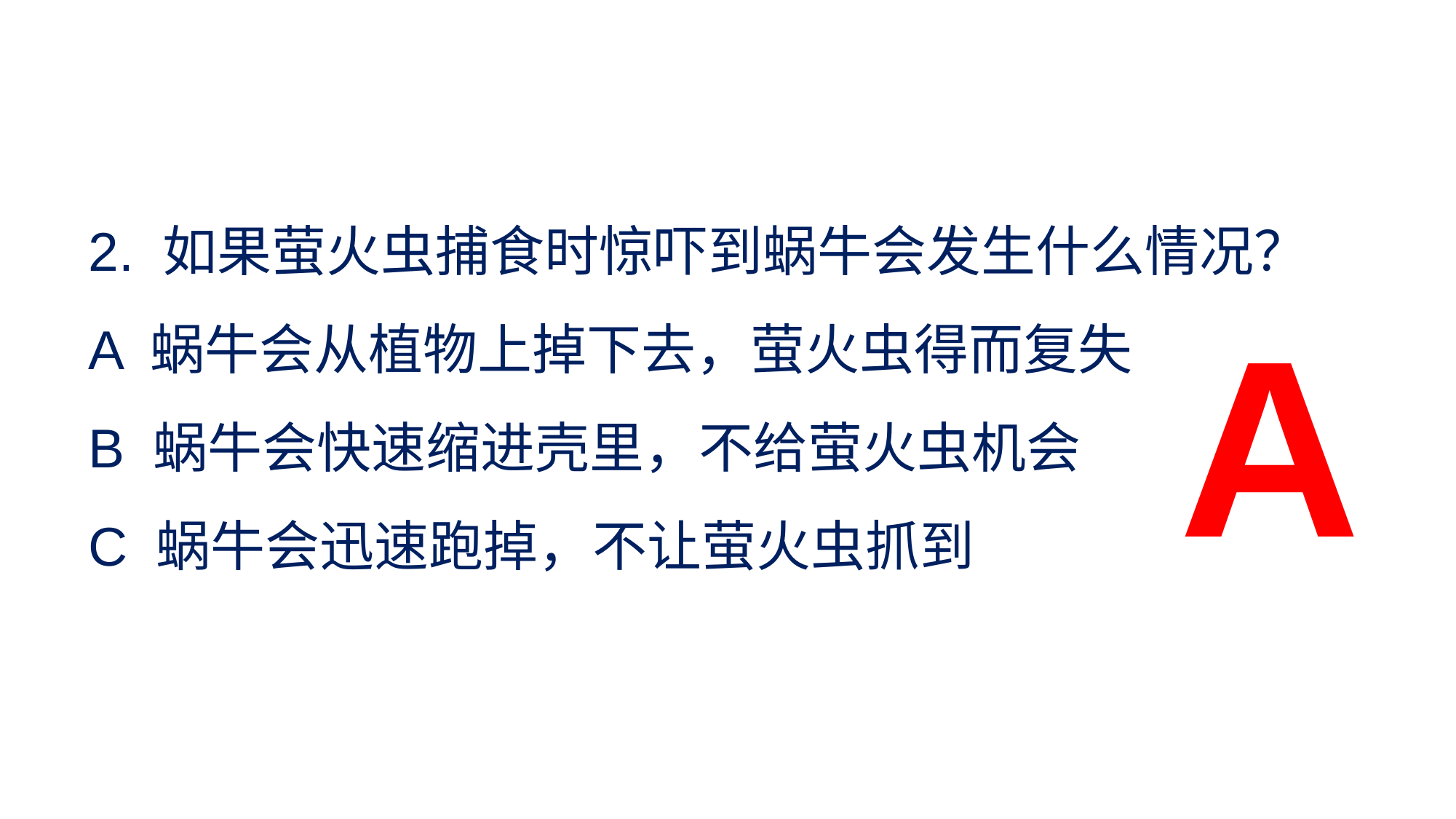

2. 如果萤火虫捕食时惊吓到蜗牛会发生什么情况？
A 蜗牛会从植物上掉下去，萤火虫得而复失
B 蜗牛会快速缩进壳里，不给萤火虫机会
C 蜗牛会迅速跑掉，不让萤火虫抓到
A